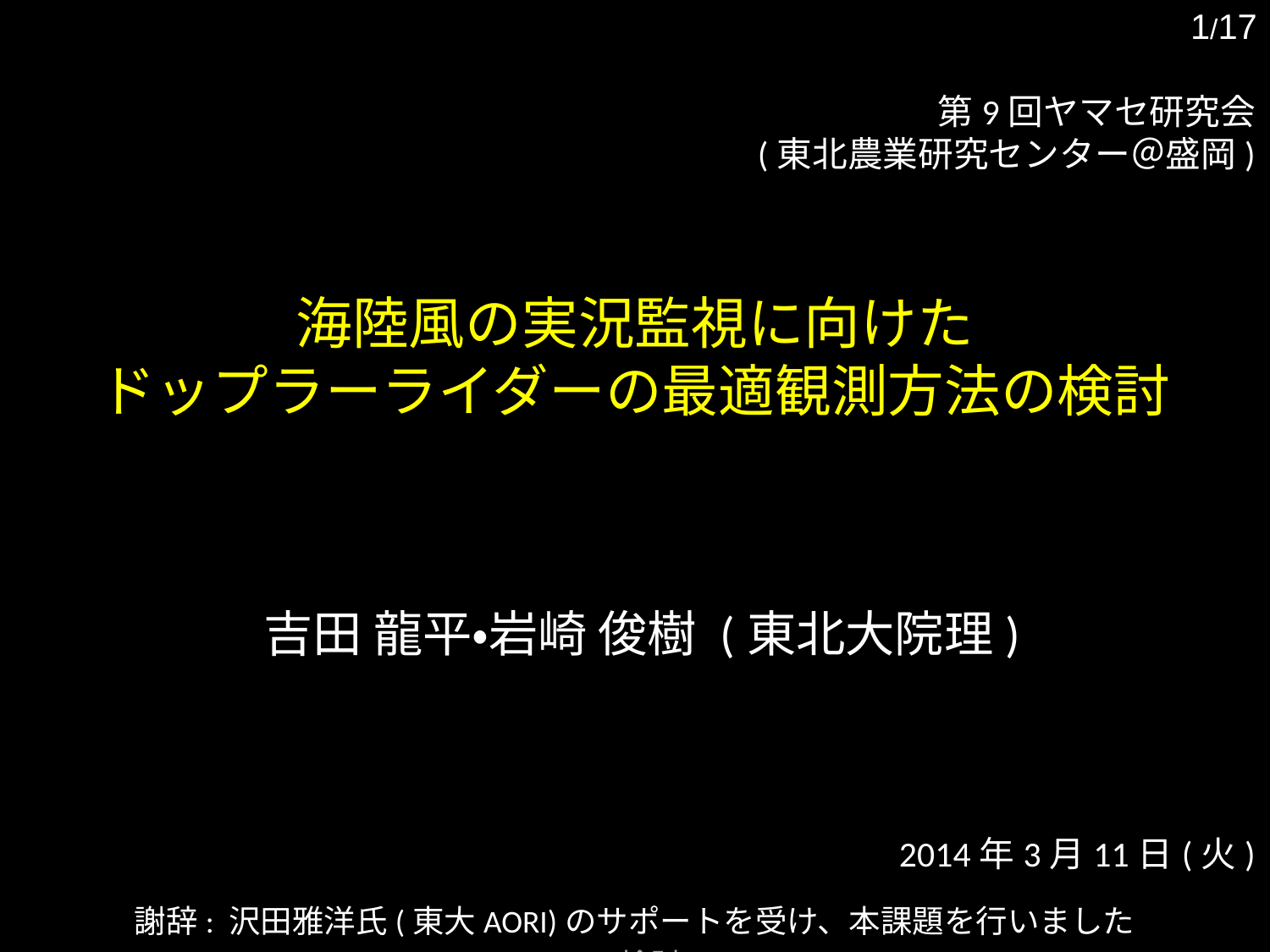

第9回ヤマセ研究会
(東北農業研究センター＠盛岡)
海陸風の実況監視に向けた
ドップラーライダーの最適観測方法の検討
吉田 龍平・岩崎 俊樹 (東北大院理)
2014年3月11日(火)
謝辞: 沢田雅洋氏(東大AORI)のサポートを受け、本課題を行いました